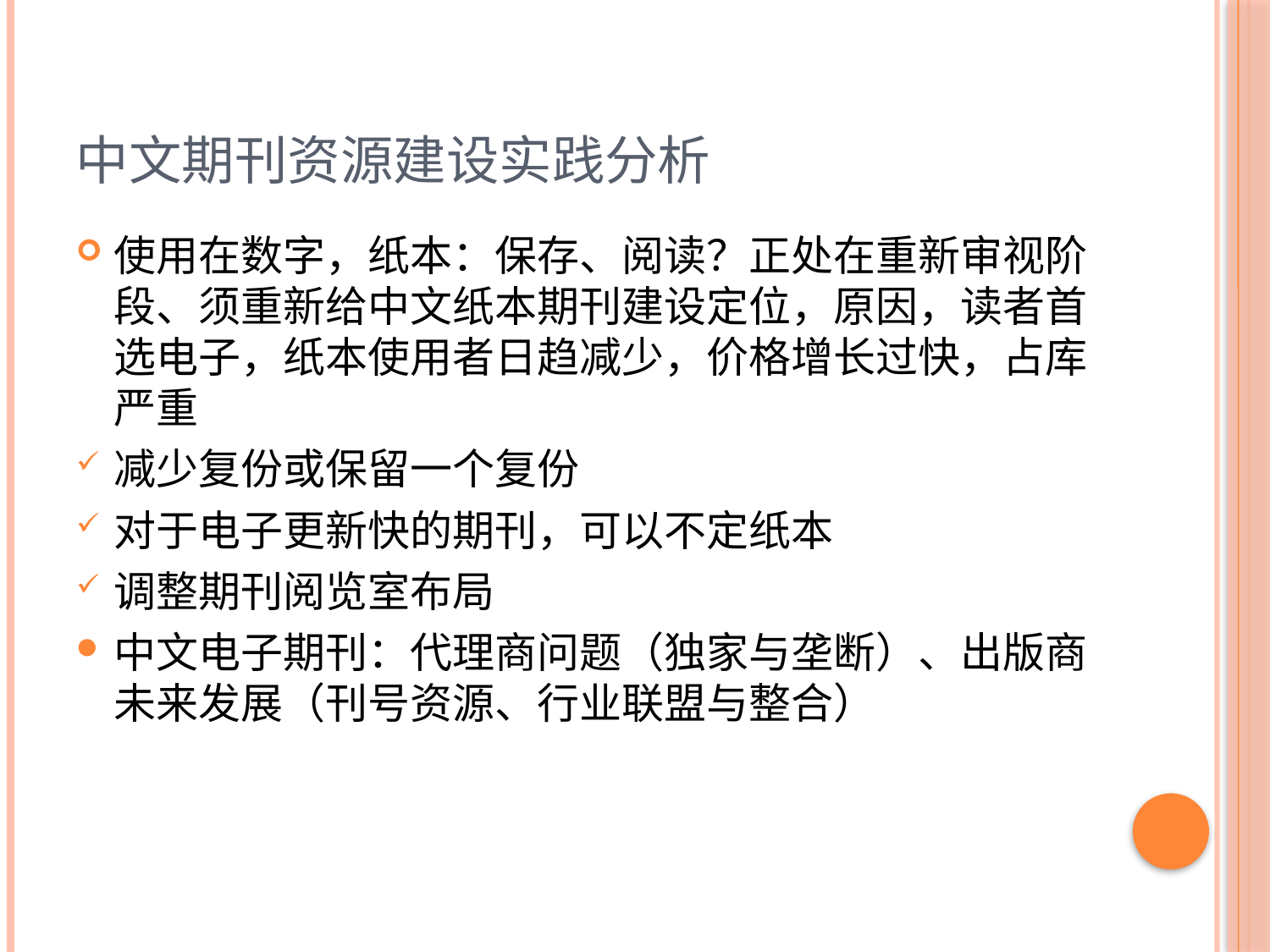

# 中文期刊资源建设实践分析
使用在数字，纸本：保存、阅读？正处在重新审视阶段、须重新给中文纸本期刊建设定位，原因，读者首选电子，纸本使用者日趋减少，价格增长过快，占库严重
减少复份或保留一个复份
对于电子更新快的期刊，可以不定纸本
调整期刊阅览室布局
中文电子期刊：代理商问题（独家与垄断）、出版商未来发展（刊号资源、行业联盟与整合）